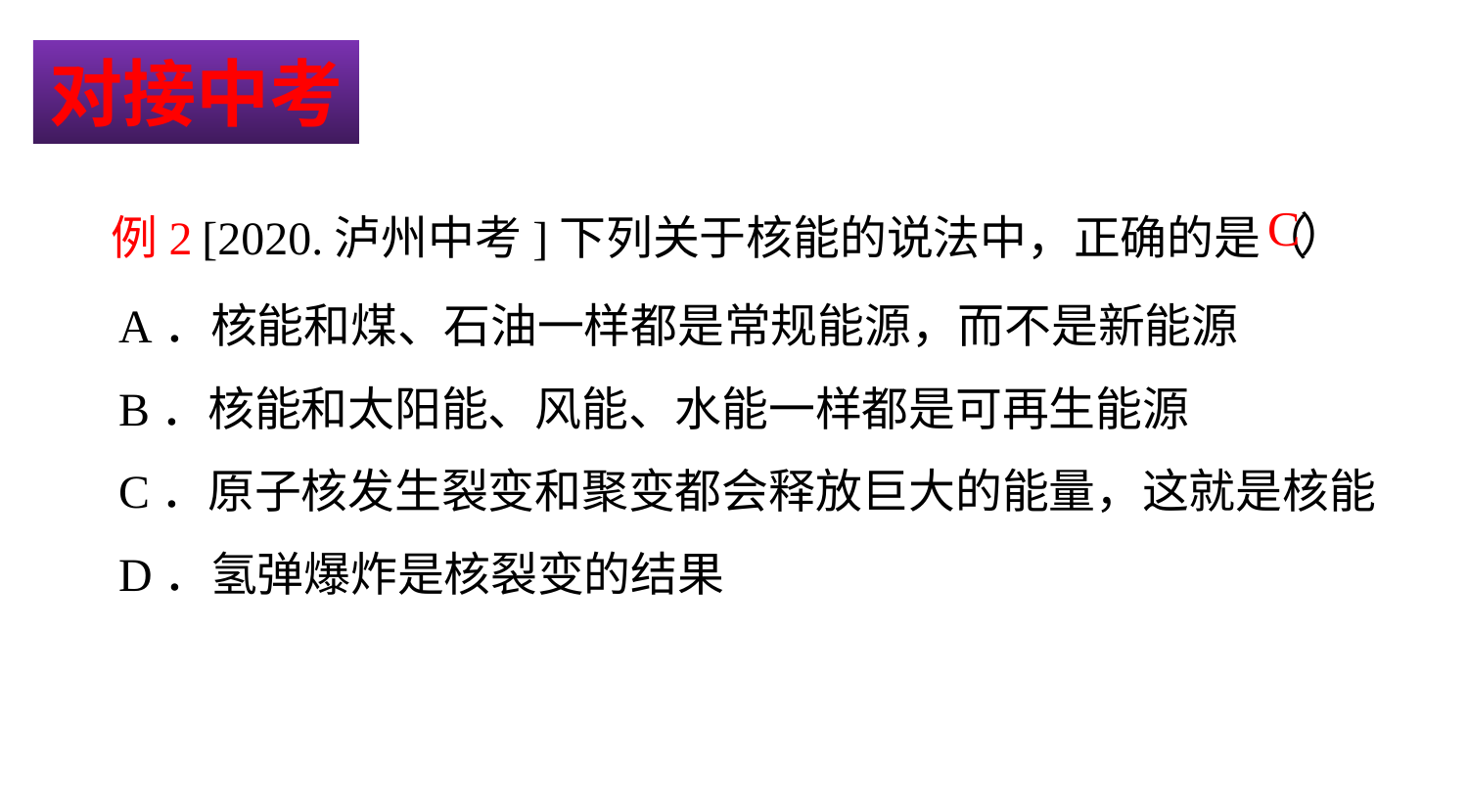

对接中考
例2
）
[2020.泸州中考]下列关于核能的说法中，正确的是（
C
A．核能和煤、石油一样都是常规能源，而不是新能源

B．核能和太阳能、风能、水能一样都是可再生能源

C．原子核发生裂变和聚变都会释放巨大的能量，这就是核能

D．氢弹爆炸是核裂变的结果